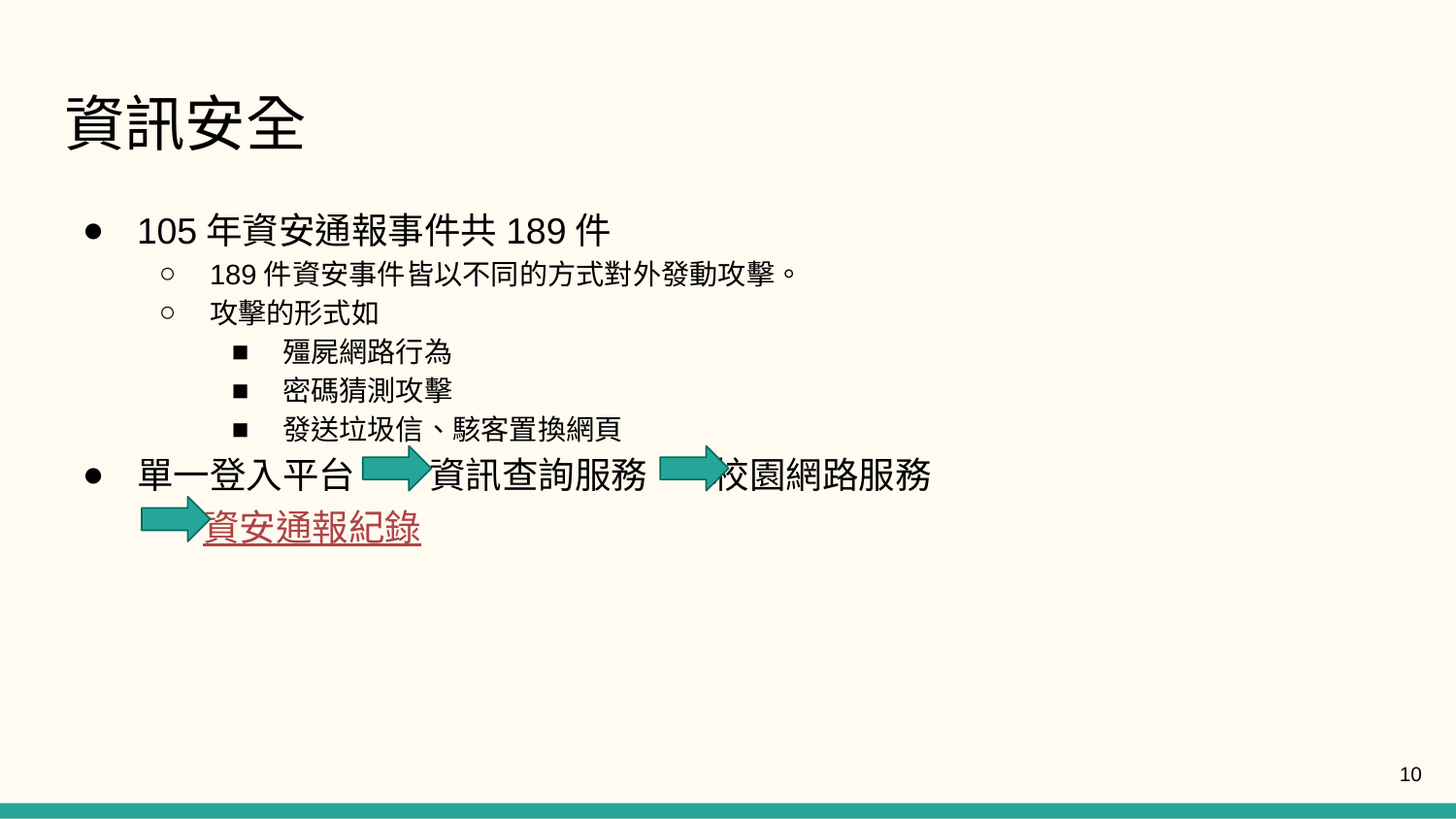

# 資訊安全
105年資安通報事件共189件
189件資安事件皆以不同的方式對外發動攻擊。
攻擊的形式如
殭屍網路行為
密碼猜測攻擊
發送垃圾信、駭客置換網頁
單一登入平台         資訊查詢服務        校園網路服務
        資安通報紀錄

10